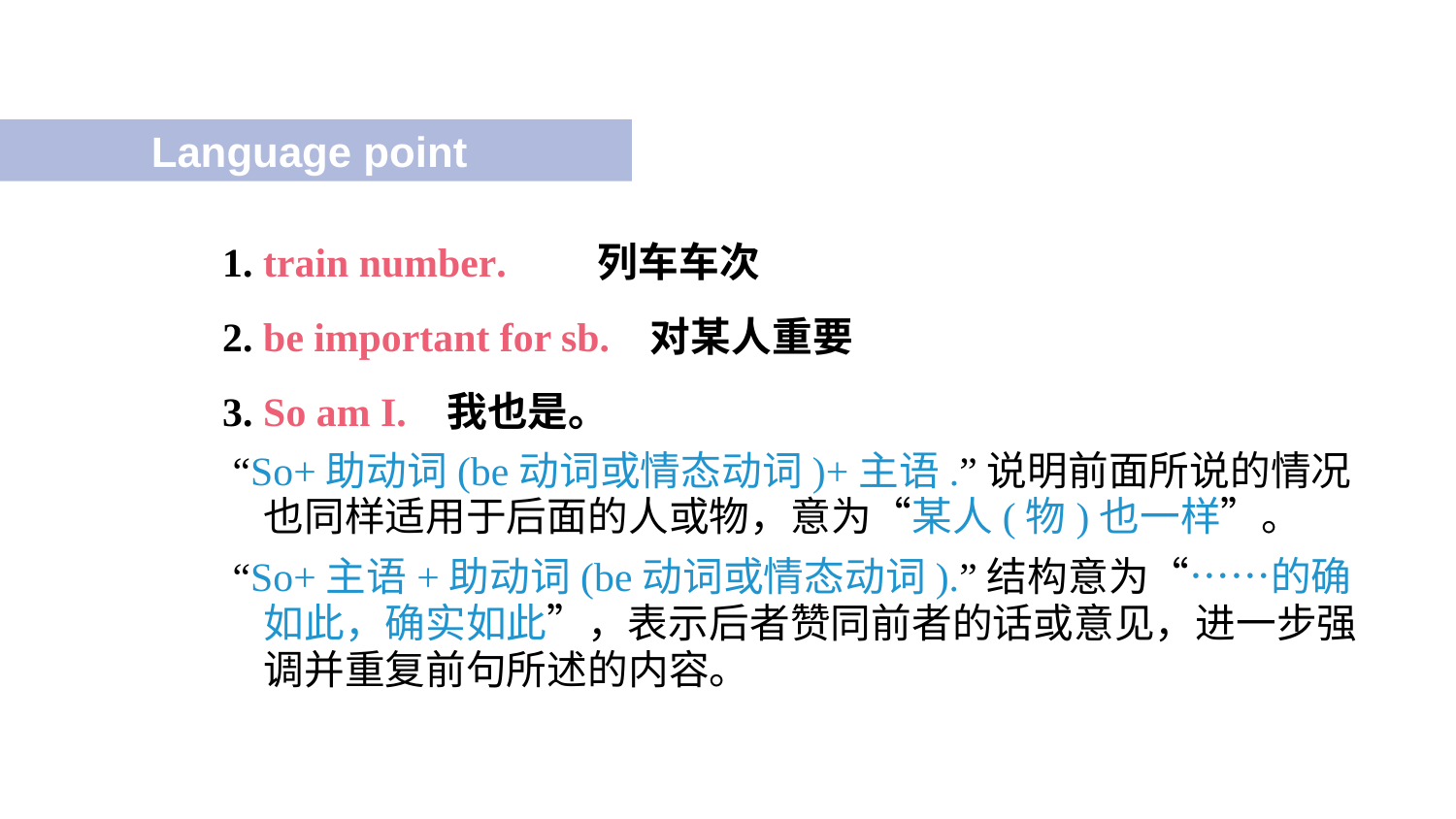

Language point
1. train number.        列车车次
2. be important for sb.   对某人重要
3. So am I.   我也是。
 “So+助动词(be动词或情态动词)+主语.”说明前面所说的情况也同样适用于后面的人或物，意为“某人(物)也一样”。
 “So+主语+助动词(be动词或情态动词).”结构意为“……的确如此，确实如此”，表示后者赞同前者的话或意见，进一步强调并重复前句所述的内容。